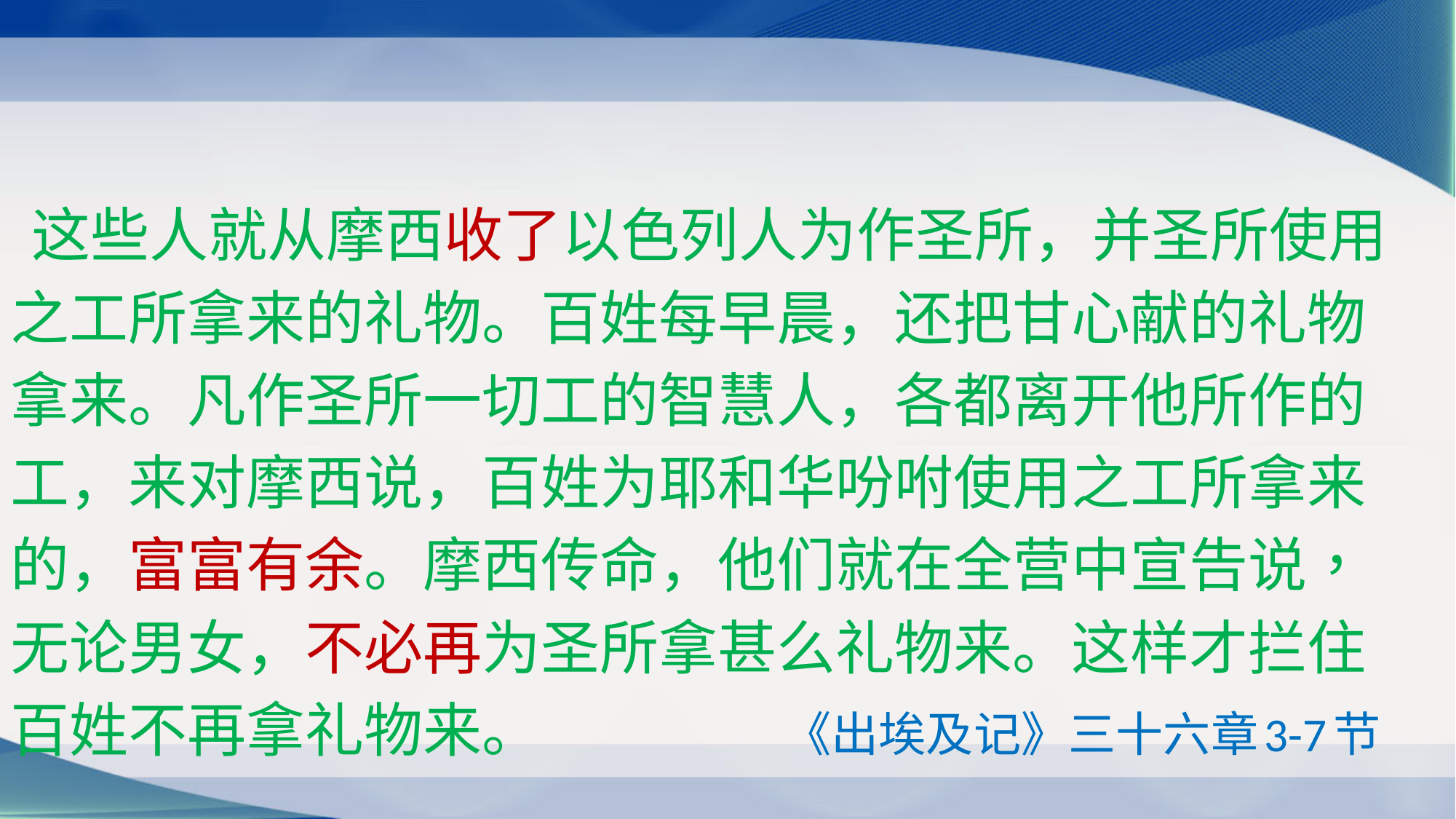

这些人就从摩西收了以色列人为作圣所，并圣所使用
之工所拿来的礼物。百姓每早晨，还把甘心献的礼物
拿来。凡作圣所一切工的智慧人，各都离开他所作的
工，来对摩西说，百姓为耶和华吩咐使用之工所拿来
的，富富有余。摩西传命，他们就在全营中宣告说，
无论男女，不必再为圣所拿甚么礼物来。这样才拦住
百姓不再拿礼物来。                               《出埃及记》三十六章3-7节